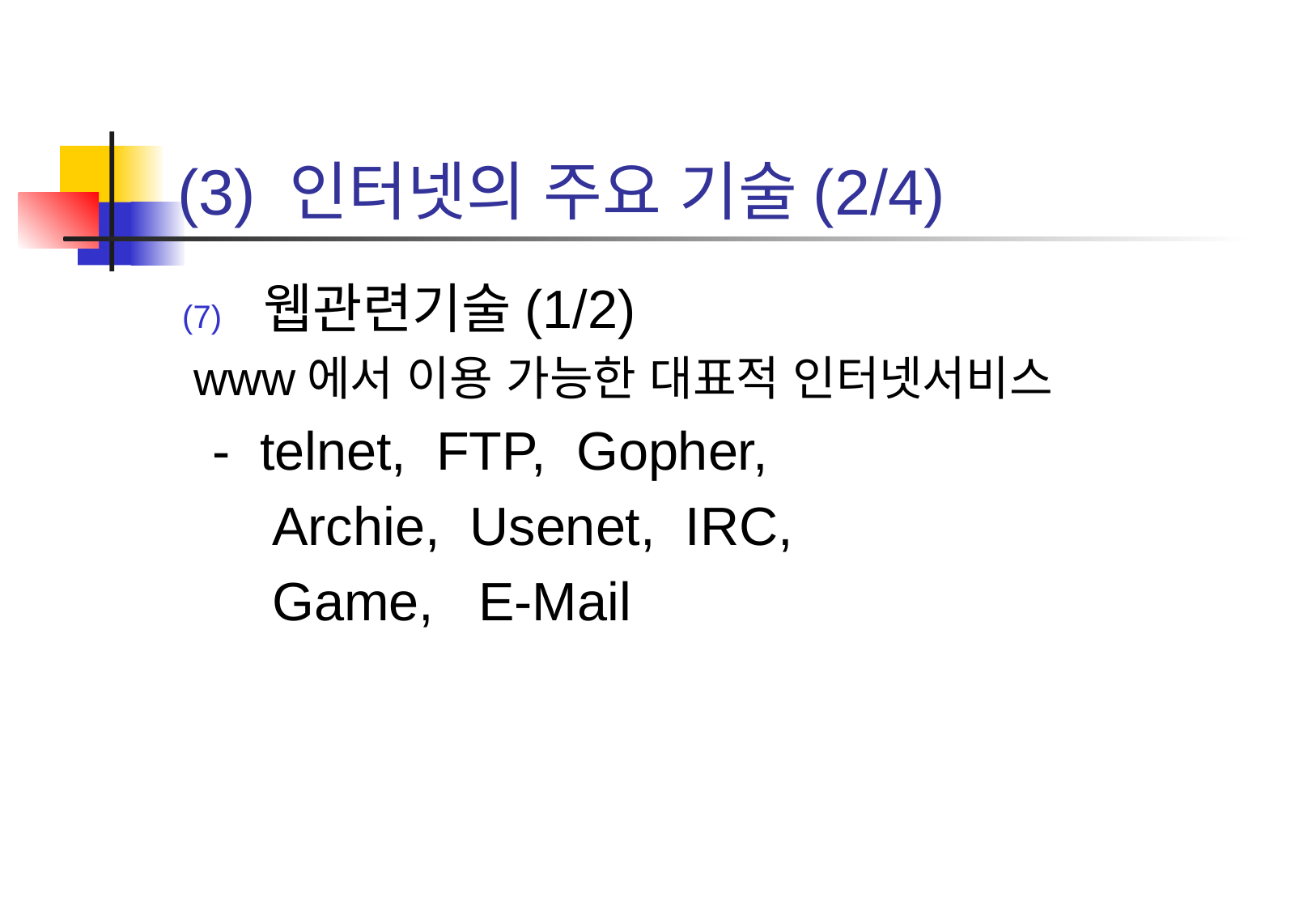

# (3) 인터넷의 주요 기술(2/4)
웹관련기술(1/2)
 www에서 이용 가능한 대표적 인터넷서비스
  -  telnet,  FTP,  Gopher,
      Archie,  Usenet,  IRC,
      Game,   E-Mail